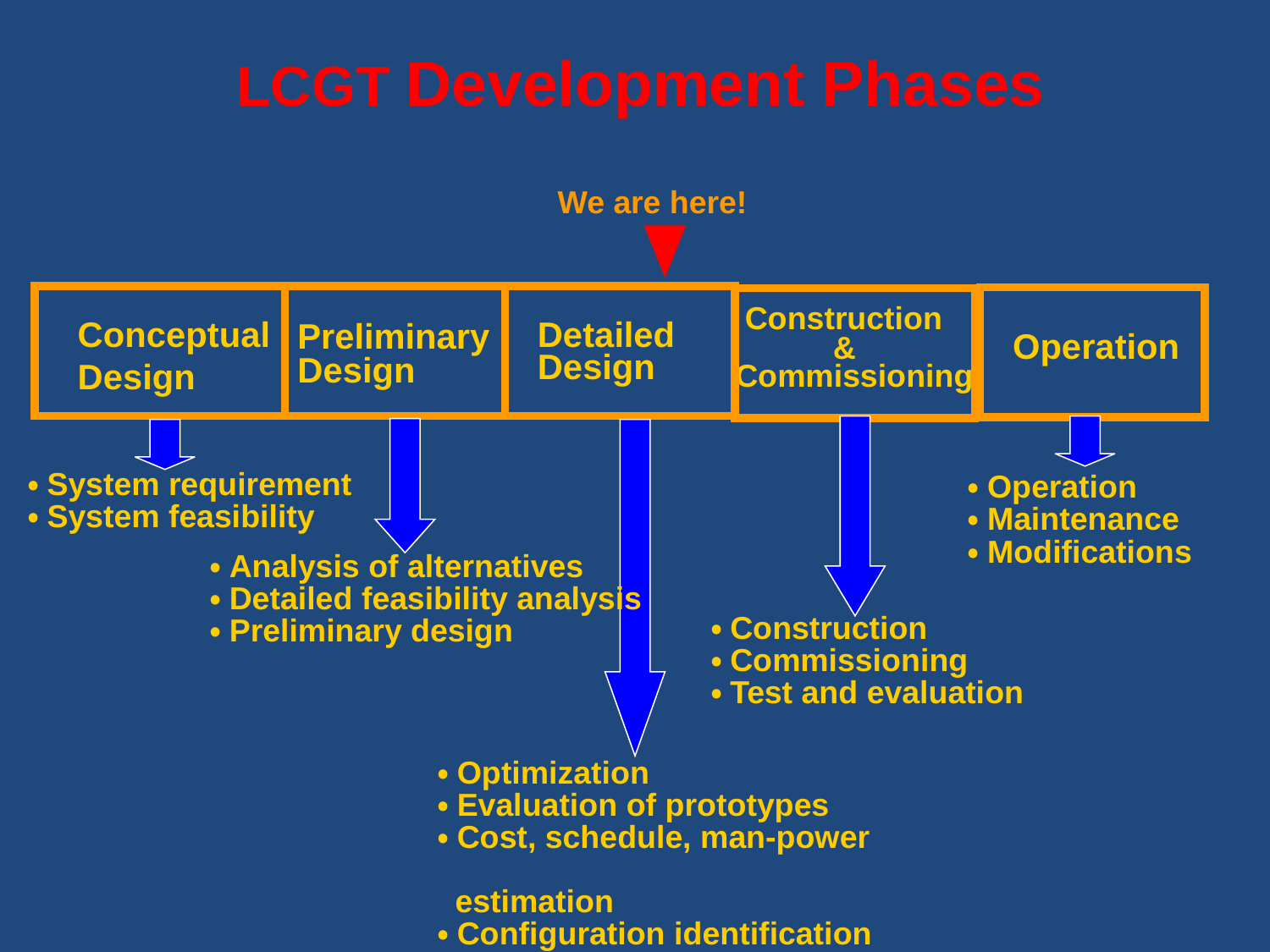

LCGT Development Phases
We are here!

Conceptual Design

Preliminary Design

Detailed Design

Operation

 Construction
           & Commissioning

・System requirement
・System feasibility
・Operation
・Maintenance
・Modifications
・Analysis of alternatives
・Detailed feasibility analysis
・Preliminary design
・Construction
・Commissioning
・Test and evaluation
・Optimization
・Evaluation of prototypes
・Cost, schedule, man-power
  estimation
・Configuration identification